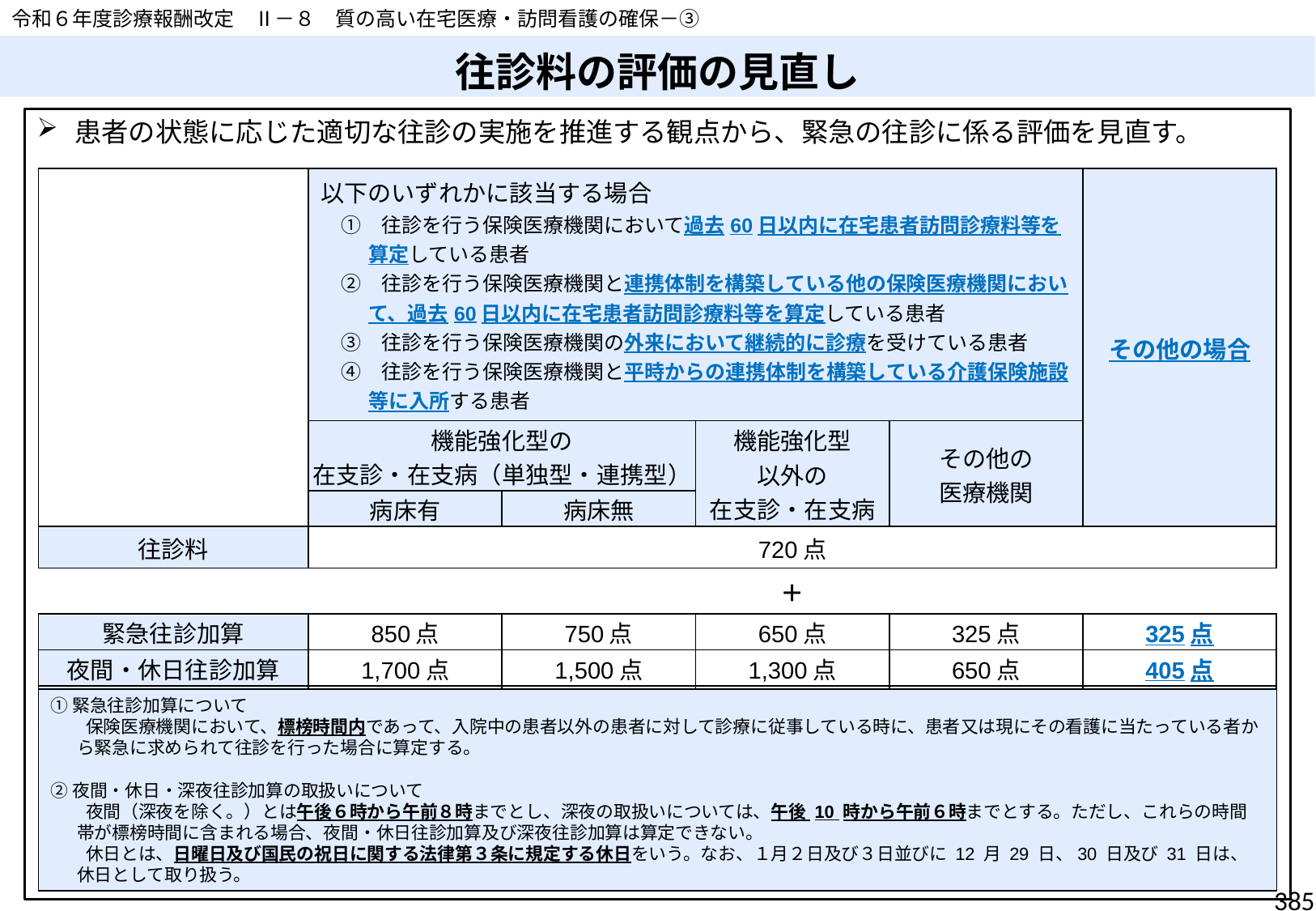

令和６年度診療報酬改定　Ⅱ－８　質の高い在宅医療・訪問看護の確保－③
# 往診料の評価の見直し
患者の状態に応じた適切な往診の実施を推進する観点から、緊急の往診に係る評価を見直す。

|  | 以下のいずれかに該当する場合 　①　往診を行う保険医療機関において過去60日以内に在宅患者訪問診療料等を算定している患者 　②　往診を行う保険医療機関と連携体制を構築している他の保険医療機関において、過去60日以内に在宅患者訪問診療料等を算定している患者 　③　往診を行う保険医療機関の外来において継続的に診療を受けている患者 　④　往診を行う保険医療機関と平時からの連携体制を構築している介護保険施設等に入所する患者 |  |  |  | その他の場合 |
| --- | --- | --- | --- | --- | --- |
|  | 機能強化型の 在支診・在支病（単独型・連携型） |  | 機能強化型 以外の 在支診・在支病 | その他の 医療機関 |  |
|  | 病床有 | 病床無 |  |  |  |
| 往診料 | 720点 |  |  |  |  |
|  | ＋ |  |  |  |  |
| 緊急往診加算 | 850点 | 750点 | 650点 | 325点 | 325点 |
| 夜間・休日往診加算 | 1,700点 | 1,500点 | 1,300点 | 650点 | 405点 |
| 深夜往診加算 | 2,700点 | 2,500点 | 2,300点 | 1,300点 | 485点 |
①緊急往診加算について
　　保険医療機関において、標榜時間内であって、入院中の患者以外の患者に対して診療に従事している時に、患者又は現にその看護に当たっている者から緊急に求められて往診を行った場合に算定する。

②夜間・休日・深夜往診加算の取扱いについて
　　夜間（深夜を除く。）とは午後６時から午前８時までとし、深夜の取扱いについては、午後 10 時から午前６時までとする。ただし、これらの時間帯が標榜時間に含まれる場合、夜間・休日往診加算及び深夜往診加算は算定できない。
　　休日とは、日曜日及び国民の祝日に関する法律第３条に規定する休日をいう。なお、１月２日及び３日並びに 12 月 29 日、30 日及び 31 日は、休日として取り扱う。
385